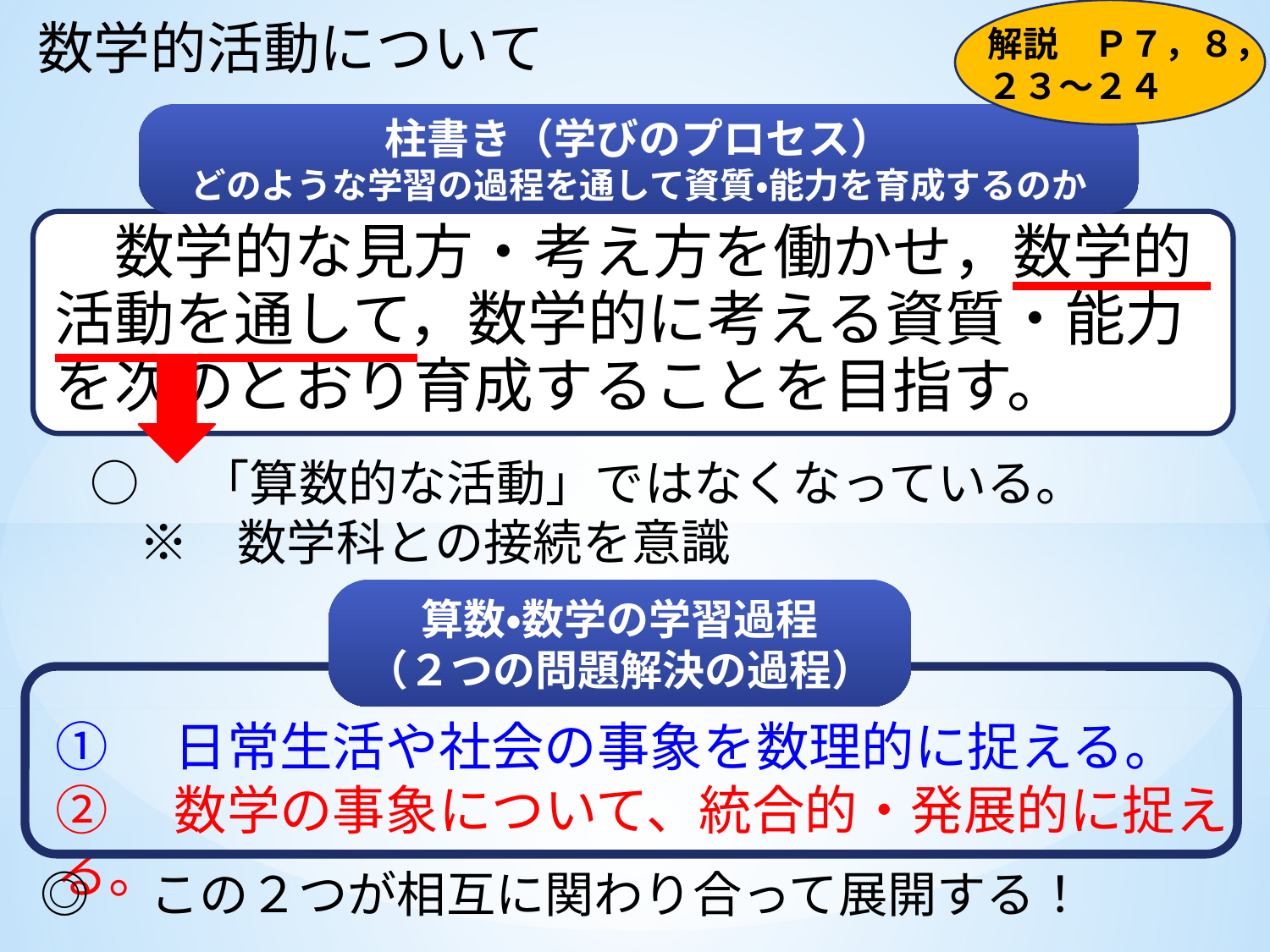

数学的活動について
解説　Ｐ７，８，
２３～２４
柱書き（学びのプロセス）
どのような学習の過程を通して資質・能力を育成するのか

　数学的な見方・考え方を働かせ，数学的活動を通して，数学的に考える資質・能力を次のとおり育成することを目指す。

○　「算数的な活動」ではなくなっている。
　※　数学科との接続を意識
算数・数学の学習過程
（２つの問題解決の過程）

◎　この２つが相互に関わり合って展開する！
①　日常生活や社会の事象を数理的に捉える。
②　数学の事象について、統合的・発展的に捉える。